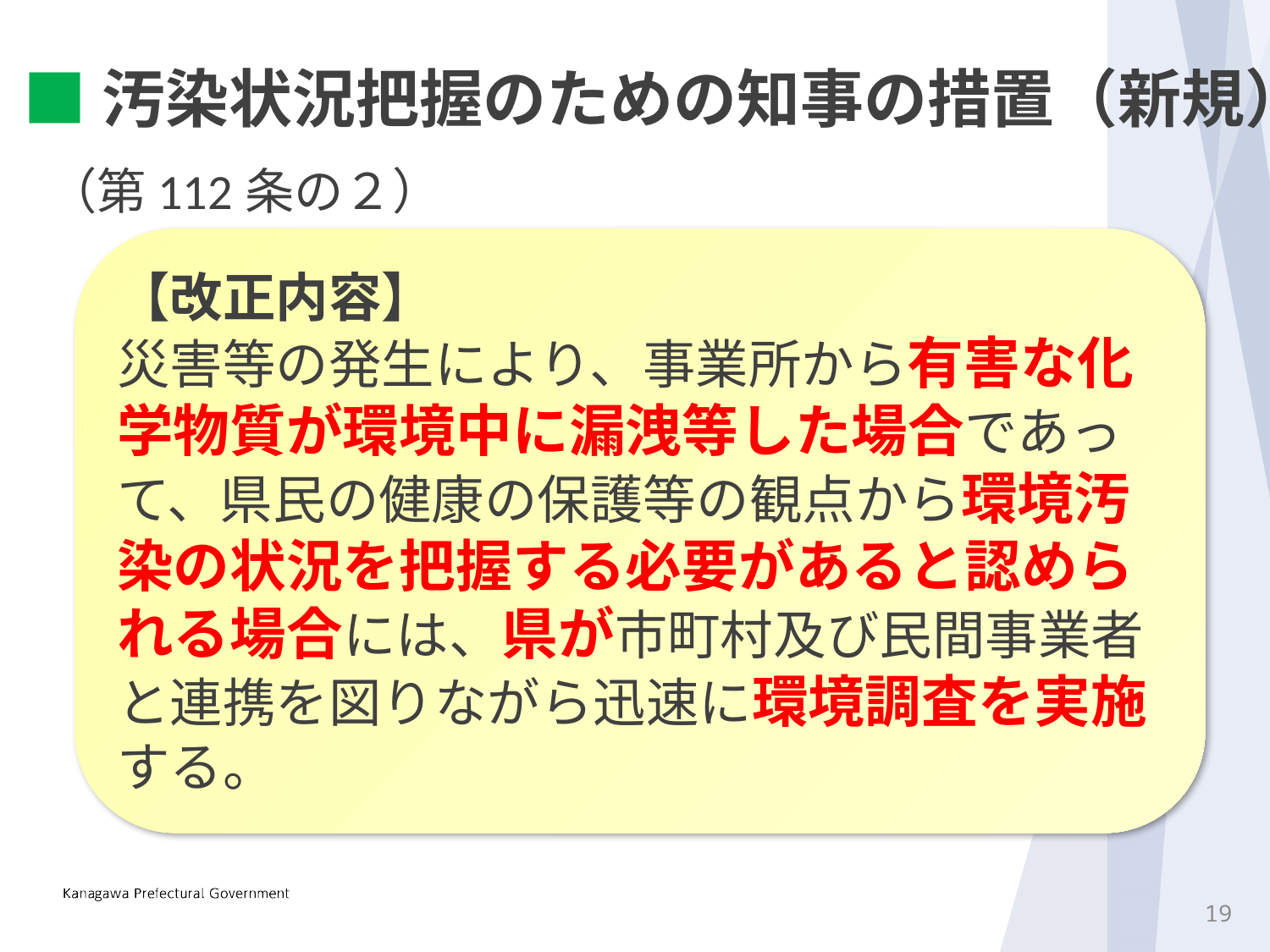

■汚染状況把握のための知事の措置（新規）
（第112条の２）
【改正内容】
災害等の発生により、事業所から有害な化学物質が環境中に漏洩等した場合であって、県民の健康の保護等の観点から環境汚染の状況を把握する必要があると認められる場合には、県が市町村及び民間事業者と連携を図りながら迅速に環境調査を実施する。
19